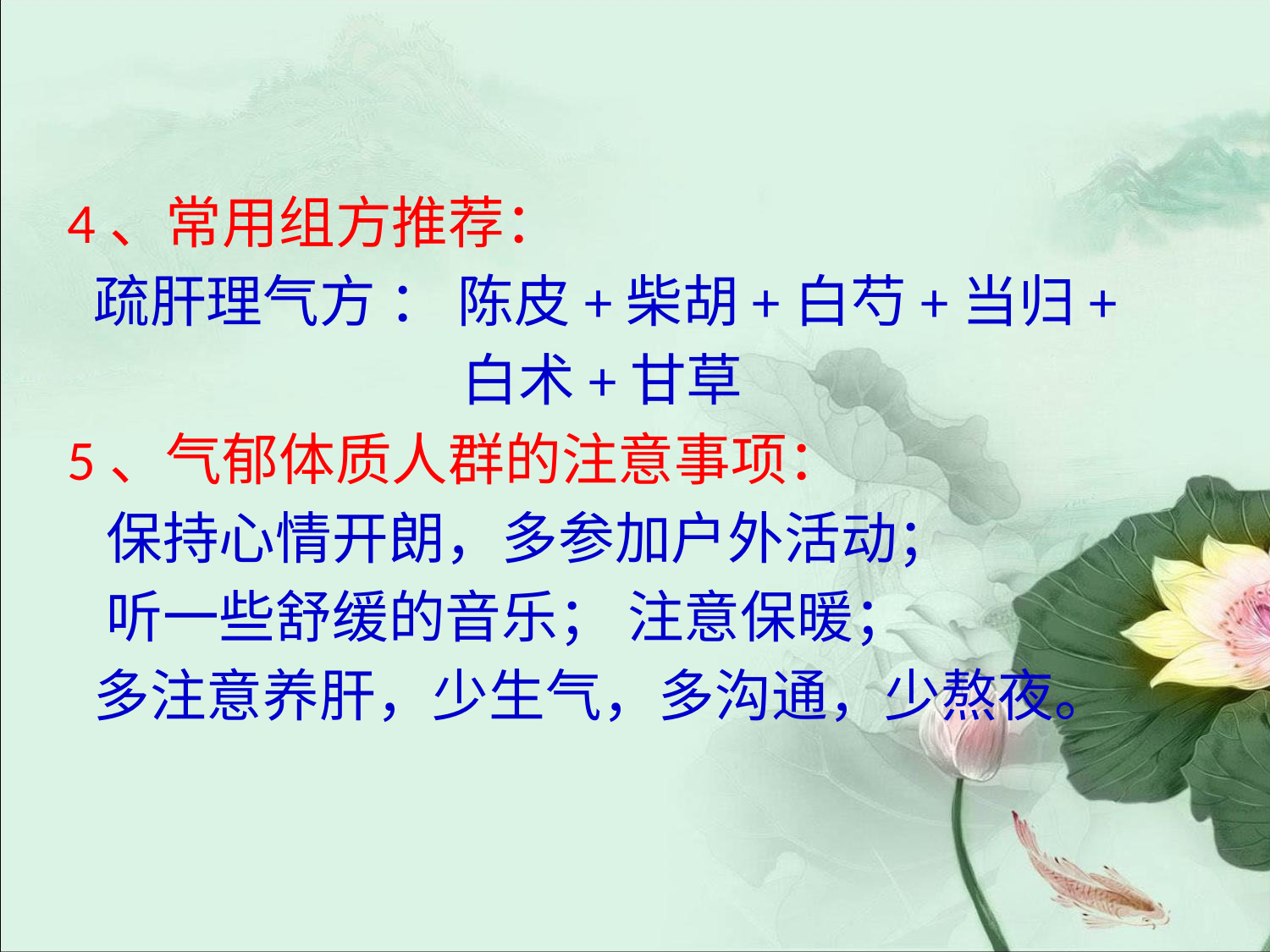

4、常用组方推荐：
 疏肝理气方 ： 陈皮+柴胡+白芍+当归+
                              白术+甘草
5、气郁体质人群的注意事项：
  保持心情开朗，多参加户外活动；
  听一些舒缓的音乐； 注意保暖；
 多注意养肝，少生气，多沟通，少熬夜。